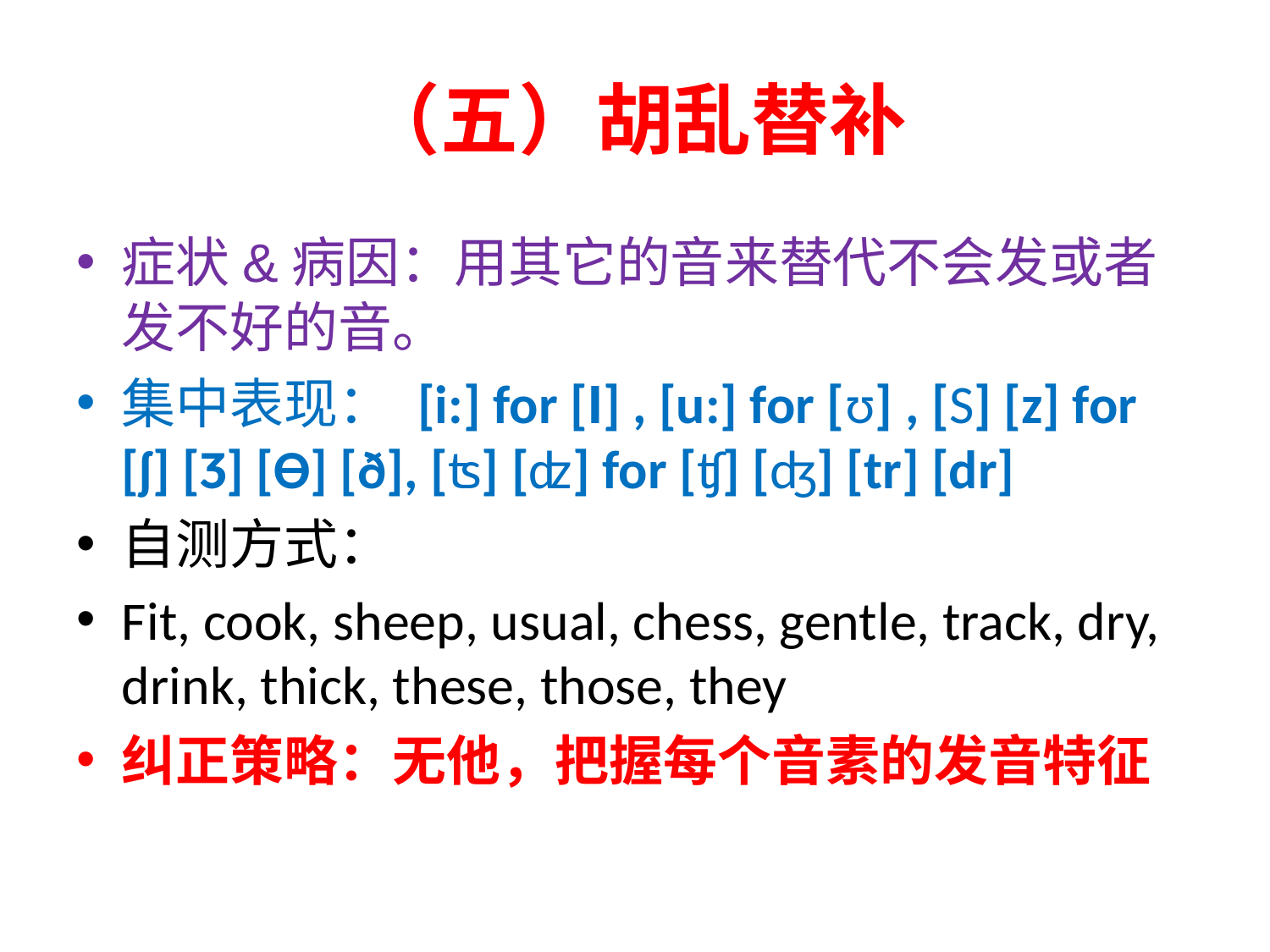

# （五）胡乱替补
症状&病因：用其它的音来替代不会发或者发不好的音。
集中表现： [і:] for [I] , [u:] for [ʊ] , [Ѕ] [z] for [ʃ] [Ӡ] [Ѳ] [ð], [ʦ] [ʣ] for [ʧ] [ʤ] [tr] [dr]
自测方式：
Fit, cook, sheep, usual, chess, gentle, track, dry, drink, thick, these, those, they
纠正策略：无他，把握每个音素的发音特征